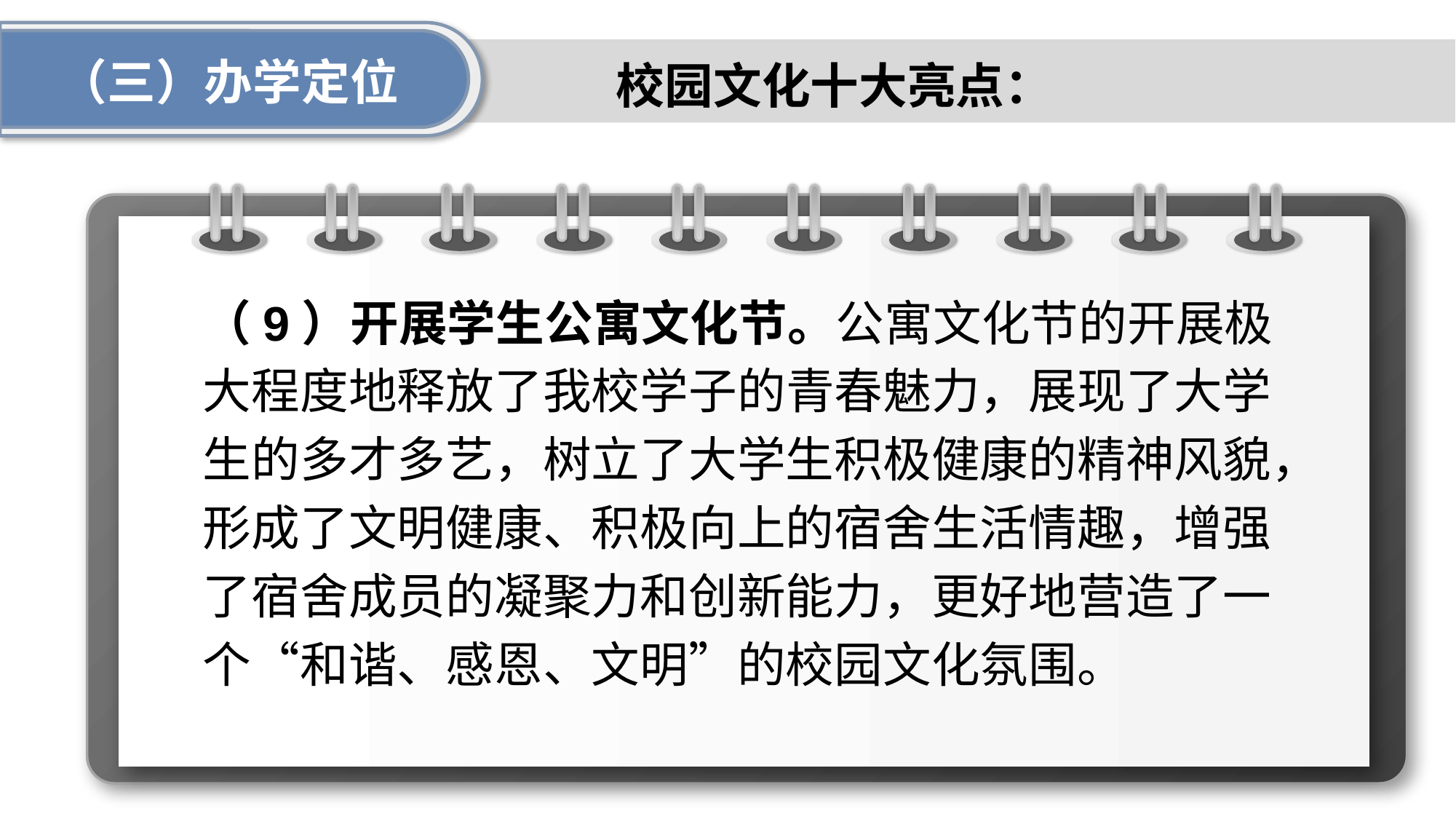

（三）办学定位
校园文化十大亮点：

（9）开展学生公寓文化节。公寓文化节的开展极大程度地释放了我校学子的青春魅力，展现了大学生的多才多艺，树立了大学生积极健康的精神风貌，形成了文明健康、积极向上的宿舍生活情趣，增强了宿舍成员的凝聚力和创新能力，更好地营造了一个“和谐、感恩、文明”的校园文化氛围。